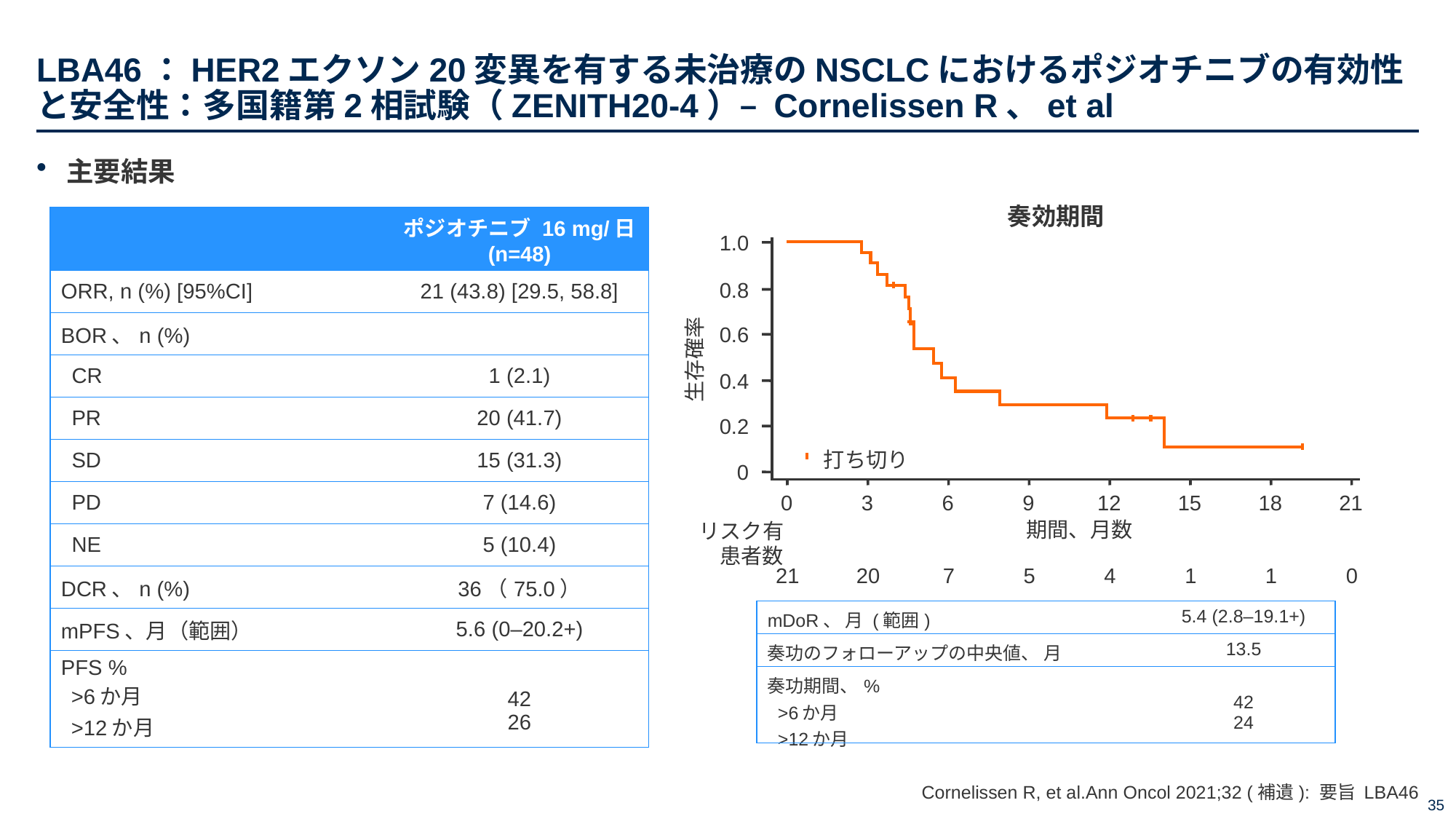

# LBA46：HER2エクソン20変異を有する未治療のNSCLCにおけるポジオチニブの有効性と安全性：多国籍第2相試験（ZENITH20-4）– Cornelissen R、et al
主要結果
奏効期間
|  | ポジオチニブ 16 mg/日 (n=48) |
| --- | --- |
| ORR, n (%) [95%CI] | 21 (43.8) [29.5, 58.8] |
| BOR、n (%) |  |
| CR | 1 (2.1) |
| PR | 20 (41.7) |
| SD | 15 (31.3) |
| PD | 7 (14.6) |
| NE | 5 (10.4) |
| DCR、n (%) | 36（75.0） |
| mPFS、月（範囲） | 5.6 (0–20.2+) |
| PFS % >6か月 >12か月 | 42 26 |
1.0

0.8

0.6

生存確率
0.4

0.2

0

打ち切り

0
3
6
9
12
15
18
21
期間、月数
リスク有患者数
21
20
7
5
4
1
1
0
| mDoR、 月 (範囲) | 5.4 (2.8–19.1+) |
| --- | --- |
| 奏功のフォローアップの中央値、 月 | 13.5 |
| 奏功期間、% >6か月 >12か月 | 42 24 |
Cornelissen R, et al.Ann Oncol 2021;32 (補遺): 要旨 LBA46